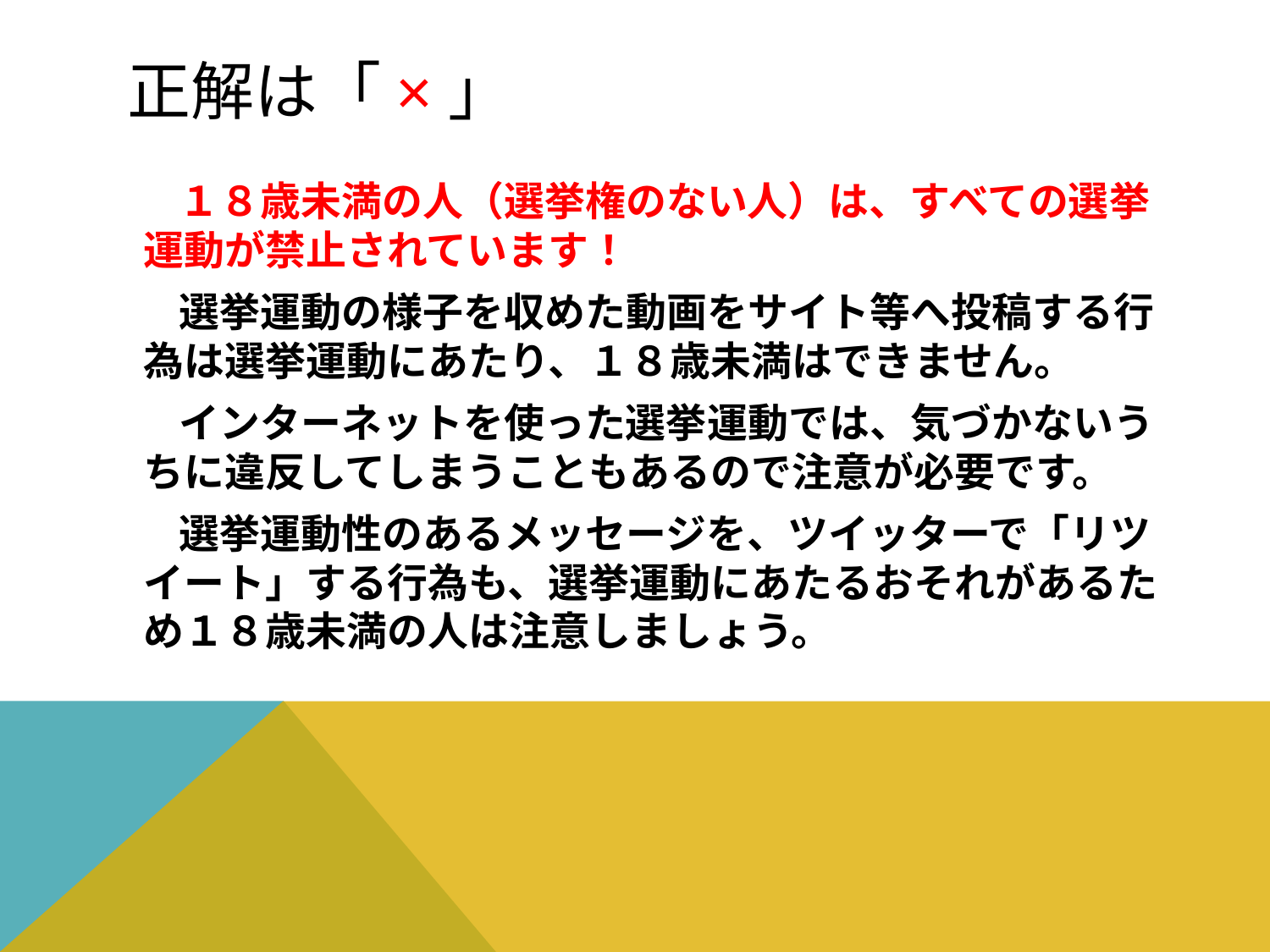

# 正解は「×」
　　１８歳未満の人（選挙権のない人）は、すべての選挙運動が禁止されています！
　　選挙運動の様子を収めた動画をサイト等へ投稿する行為は選挙運動にあたり、１８歳未満はできません。
　　インターネットを使った選挙運動では、気づかないうちに違反してしまうこともあるので注意が必要です。
　　選挙運動性のあるメッセージを、ツイッターで「リツイート」する行為も、選挙運動にあたるおそれがあるため１８歳未満の人は注意しましょう。